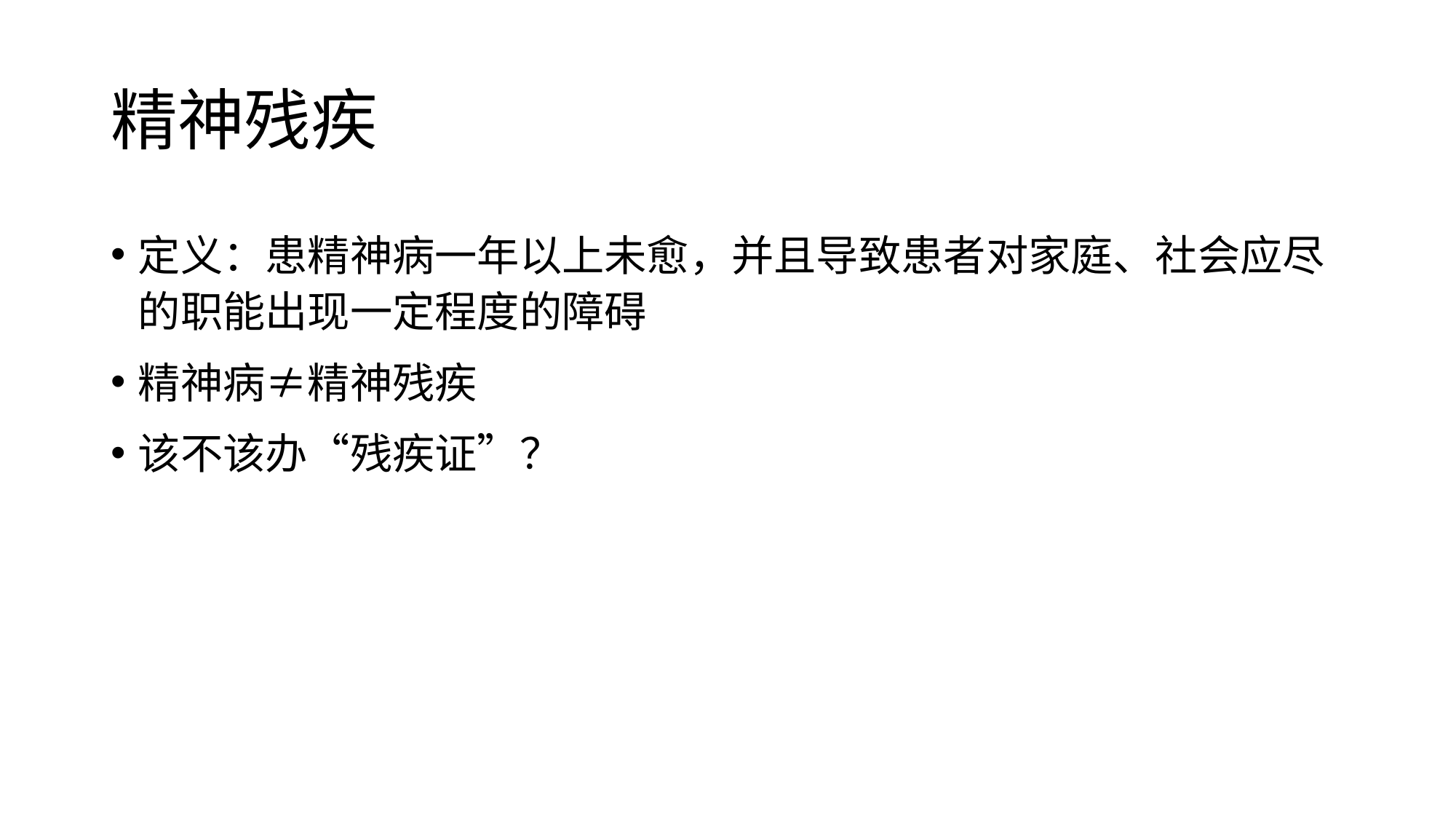

# 精神残疾
定义：患精神病一年以上未愈，并且导致患者对家庭、社会应尽的职能出现一定程度的障碍
精神病≠精神残疾
该不该办“残疾证”？

81